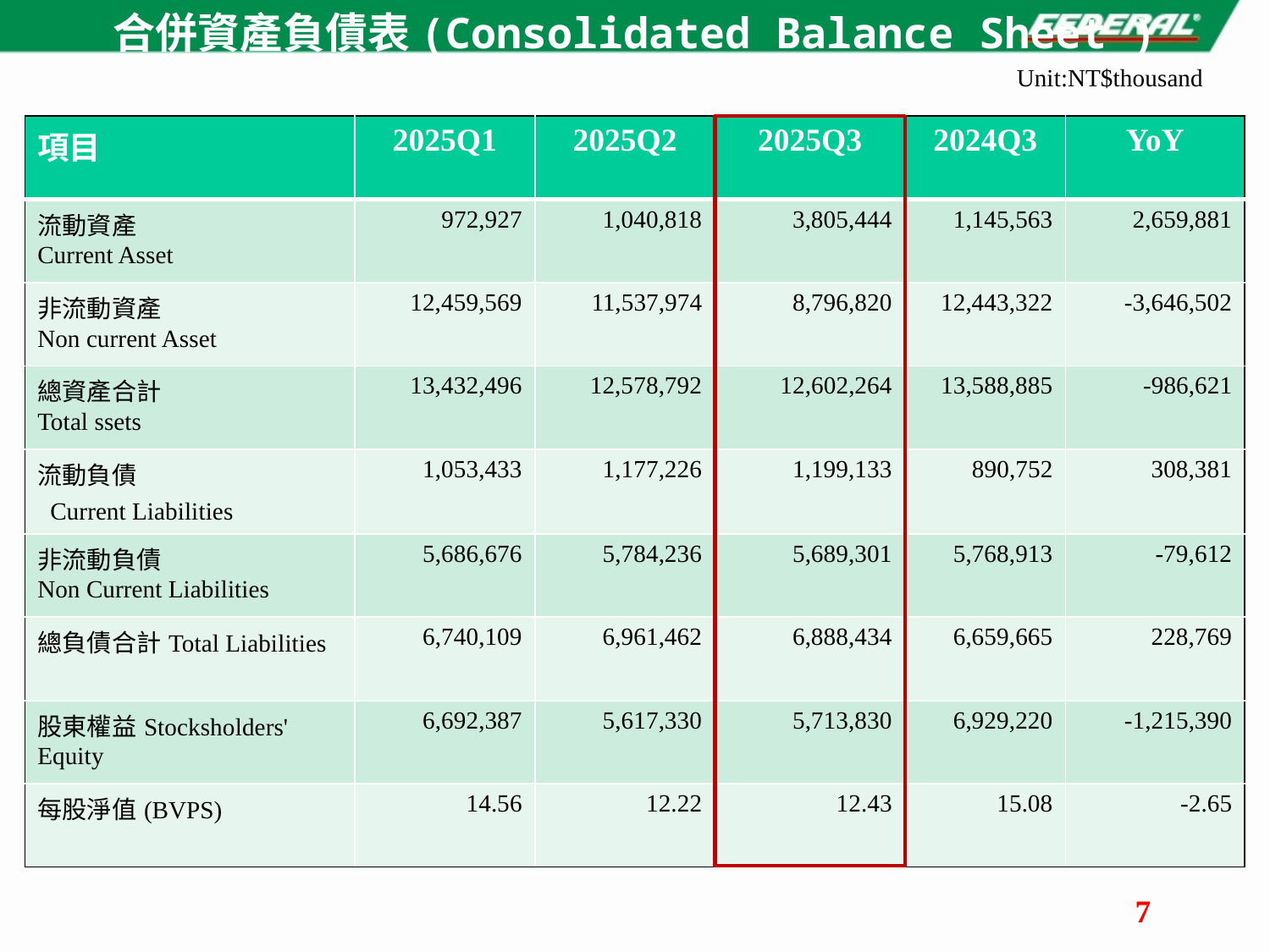

合併資產負債表(Consolidated Balance Sheet )
Unit:NT$thousand
| 項目 | 2025Q1 | 2025Q2 | 2025Q3 | 2024Q3 | YoY |
| --- | --- | --- | --- | --- | --- |
| 流動資產 Current Asset | 972,927 | 1,040,818 | 3,805,444 | 1,145,563 | 2,659,881 |
| 非流動資產 Non current Asset | 12,459,569 | 11,537,974 | 8,796,820 | 12,443,322 | -3,646,502 |
| 總資產合計 Total ssets | 13,432,496 | 12,578,792 | 12,602,264 | 13,588,885 | -986,621 |
| 流動負債 Current Liabilities | 1,053,433 | 1,177,226 | 1,199,133 | 890,752 | 308,381 |
| 非流動負債 Non Current Liabilities | 5,686,676 | 5,784,236 | 5,689,301 | 5,768,913 | -79,612 |
| 總負債合計Total Liabilities | 6,740,109 | 6,961,462 | 6,888,434 | 6,659,665 | 228,769 |
| 股東權益Stocksholders' Equity | 6,692,387 | 5,617,330 | 5,713,830 | 6,929,220 | -1,215,390 |
| 每股淨值(BVPS) | 14.56 | 12.22 | 12.43 | 15.08 | -2.65 |

7